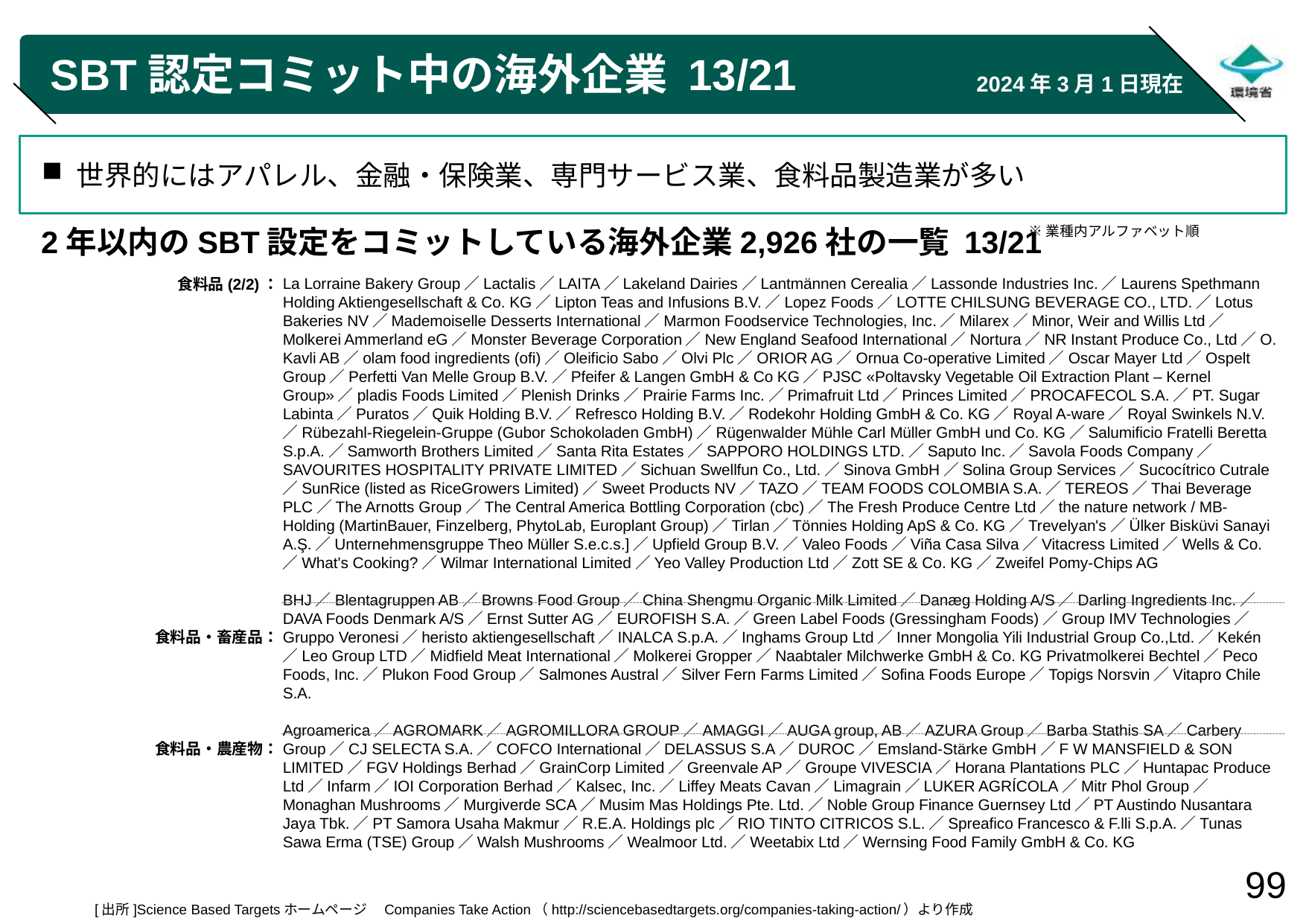

# SBT認定コミット中の海外企業 13/21
2024年3月1日現在
世界的にはアパレル、金融・保険業、専門サービス業、食料品製造業が多い
※業種内アルファベット順
2年以内のSBT設定をコミットしている海外企業2,926社の一覧 13/21

食料品(2/2)：

食料品・畜産品：

食料品・農産物：

La Lorraine Bakery Group／Lactalis／LAITA／Lakeland Dairies／Lantmännen Cerealia／Lassonde Industries Inc.／Laurens Spethmann Holding Aktiengesellschaft & Co. KG／Lipton Teas and Infusions B.V.／Lopez Foods／LOTTE CHILSUNG BEVERAGE CO., LTD.／Lotus Bakeries NV／Mademoiselle Desserts International／Marmon Foodservice Technologies, Inc.／Milarex／Minor, Weir and Willis Ltd／Molkerei Ammerland eG／Monster Beverage Corporation／New England Seafood International／Nortura／NR Instant Produce Co., Ltd／O. Kavli AB／olam food ingredients (ofi)／Oleificio Sabo／Olvi Plc／ORIOR AG／Ornua Co-operative Limited／Oscar Mayer Ltd／Ospelt Group／Perfetti Van Melle Group B.V.／Pfeifer & Langen GmbH & Co KG／PJSC «Poltavsky Vegetable Oil Extraction Plant – Kernel Group»／pladis Foods Limited／Plenish Drinks／Prairie Farms Inc.／Primafruit Ltd／Princes Limited／PROCAFECOL S.A.／PT. Sugar Labinta／Puratos／Quik Holding B.V.／Refresco Holding B.V.／Rodekohr Holding GmbH & Co. KG／Royal A-ware／Royal Swinkels N.V.／Rübezahl-Riegelein-Gruppe (Gubor Schokoladen GmbH)／Rügenwalder Mühle Carl Müller GmbH und Co. KG／Salumificio Fratelli Beretta S.p.A.／Samworth Brothers Limited／Santa Rita Estates／SAPPORO HOLDINGS LTD.／Saputo Inc.／Savola Foods Company／SAVOURITES HOSPITALITY PRIVATE LIMITED／Sichuan Swellfun Co., Ltd.／Sinova GmbH／Solina Group Services／Sucocítrico Cutrale／SunRice (listed as RiceGrowers Limited)／Sweet Products NV／TAZO／TEAM FOODS COLOMBIA S.A.／TEREOS／Thai Beverage PLC／The Arnotts Group／The Central America Bottling Corporation (cbc)／The Fresh Produce Centre Ltd／the nature network / MB-Holding (MartinBauer, Finzelberg, PhytoLab, Europlant Group)／Tirlan／Tönnies Holding ApS & Co. KG／Trevelyan's／Ülker Bisküvi Sanayi A.Ş.／Unternehmensgruppe Theo Müller S.e.c.s.]／Upfield Group B.V.／Valeo Foods／Viña Casa Silva／Vitacress Limited／Wells & Co.／What's Cooking?／Wilmar International Limited／Yeo Valley Production Ltd／Zott SE & Co. KG／Zweifel Pomy-Chips AG

BHJ／Blentagruppen AB／Browns Food Group／China Shengmu Organic Milk Limited／Danæg Holding A/S／Darling Ingredients Inc.／DAVA Foods Denmark A/S／Ernst Sutter AG／EUROFISH S.A.／Green Label Foods (Gressingham Foods)／Group IMV Technologies／Gruppo Veronesi／heristo aktiengesellschaft／INALCA S.p.A.／Inghams Group Ltd／Inner Mongolia Yili Industrial Group Co.,Ltd.／Kekén／Leo Group LTD／Midfield Meat International／Molkerei Gropper／Naabtaler Milchwerke GmbH & Co. KG Privatmolkerei Bechtel／Peco Foods, Inc.／Plukon Food Group／Salmones Austral／Silver Fern Farms Limited／Sofina Foods Europe／Topigs Norsvin／Vitapro Chile S.A.

Agroamerica／AGROMARK／AGROMILLORA GROUP／AMAGGI／AUGA group, AB／AZURA Group／Barba Stathis SA／Carbery Group／CJ SELECTA S.A.／COFCO International／DELASSUS S.A／DUROC／Emsland-Stärke GmbH／F W MANSFIELD & SON LIMITED／FGV Holdings Berhad／GrainCorp Limited／Greenvale AP／Groupe VIVESCIA／Horana Plantations PLC／Huntapac Produce Ltd／Infarm／IOI Corporation Berhad／Kalsec, Inc.／Liffey Meats Cavan／Limagrain／LUKER AGRÍCOLA／Mitr Phol Group／Monaghan Mushrooms／Murgiverde SCA／Musim Mas Holdings Pte. Ltd.／Noble Group Finance Guernsey Ltd／PT Austindo Nusantara Jaya Tbk.／PT Samora Usaha Makmur／R.E.A. Holdings plc／RIO TINTO CITRICOS S.L.／Spreafico Francesco & F.lli S.p.A.／Tunas Sawa Erma (TSE) Group／Walsh Mushrooms／Wealmoor Ltd.／Weetabix Ltd／Wernsing Food Family GmbH & Co. KG

[出所]Science Based Targetsホームページ　Companies Take Action（http://sciencebasedtargets.org/companies-taking-action/）より作成